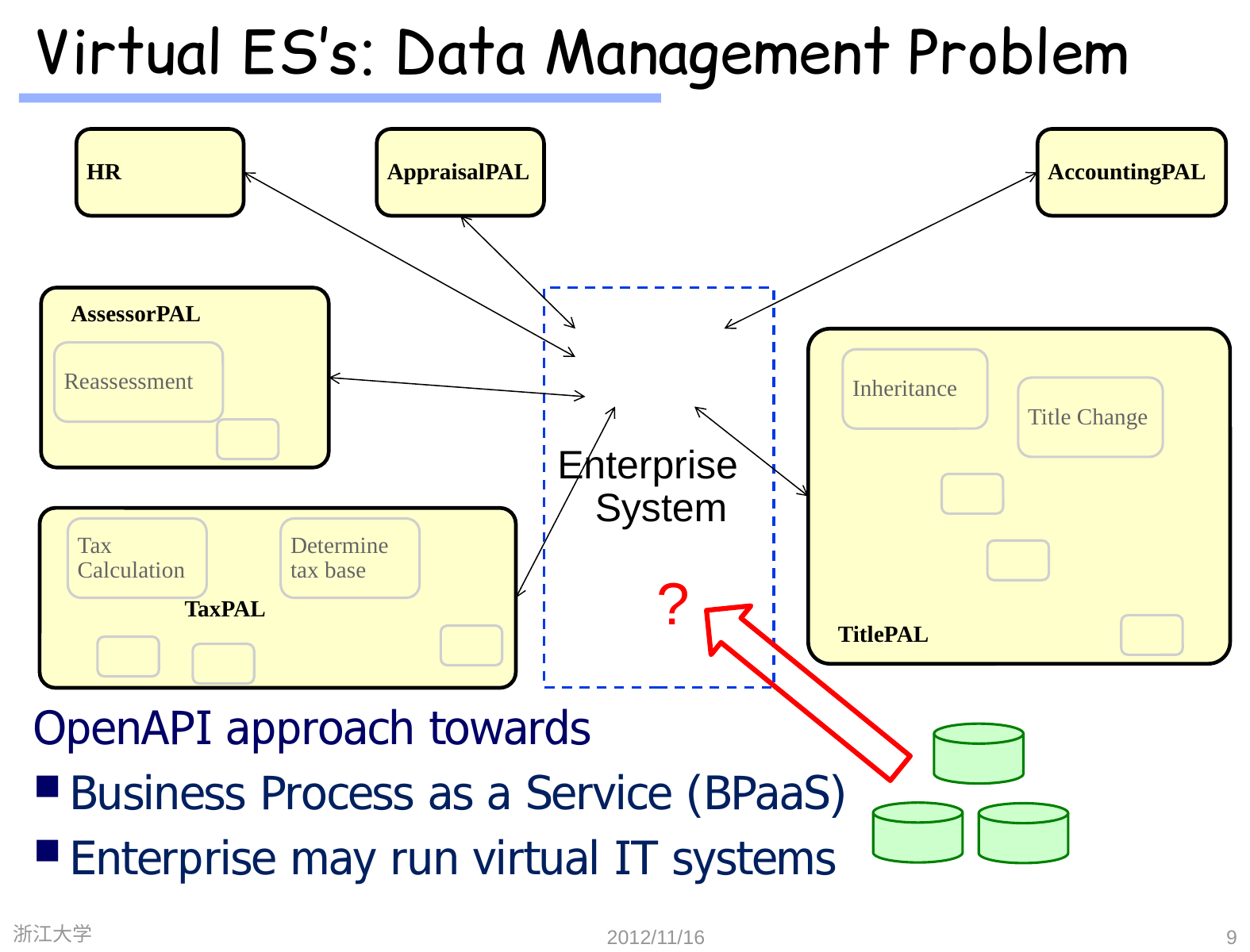

# Virtual ES’s: Data Management Problem

OpenAPI approach towards
Business Process as a Service (BPaaS)
Enterprise may run virtual IT systems
HR
AppraisalPAL
AccountingPAL
Enterprise System

AssessorPAL

Reassessment
Inheritance
Title Change

Tax Calculation
Determine tax base

?
TaxPAL

TitlePAL

浙江大学
2012/11/16
9